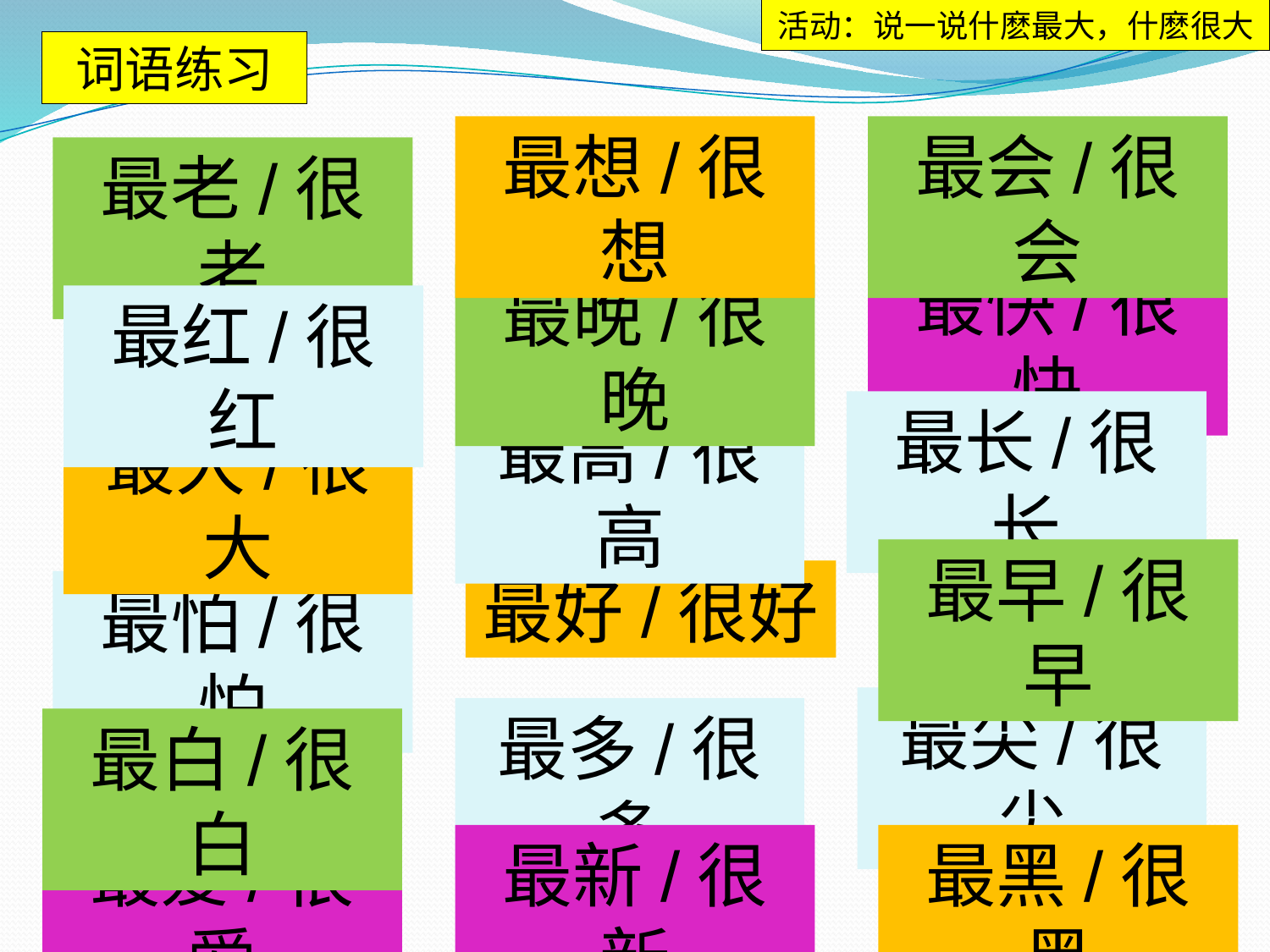

活动：说一说什麽最大，什麽很大
词语练习
最想/很想
最会/很会
最老/很老
最快/很快
最晚/很晚
最红/很红
最长/很长
最高/很高
最大/很大
最早/很早
最好/很好
最怕/很怕
最尖/很尖
最多/很多
最白/很白
最爱/很爱
最新/很新
最黑/很黑